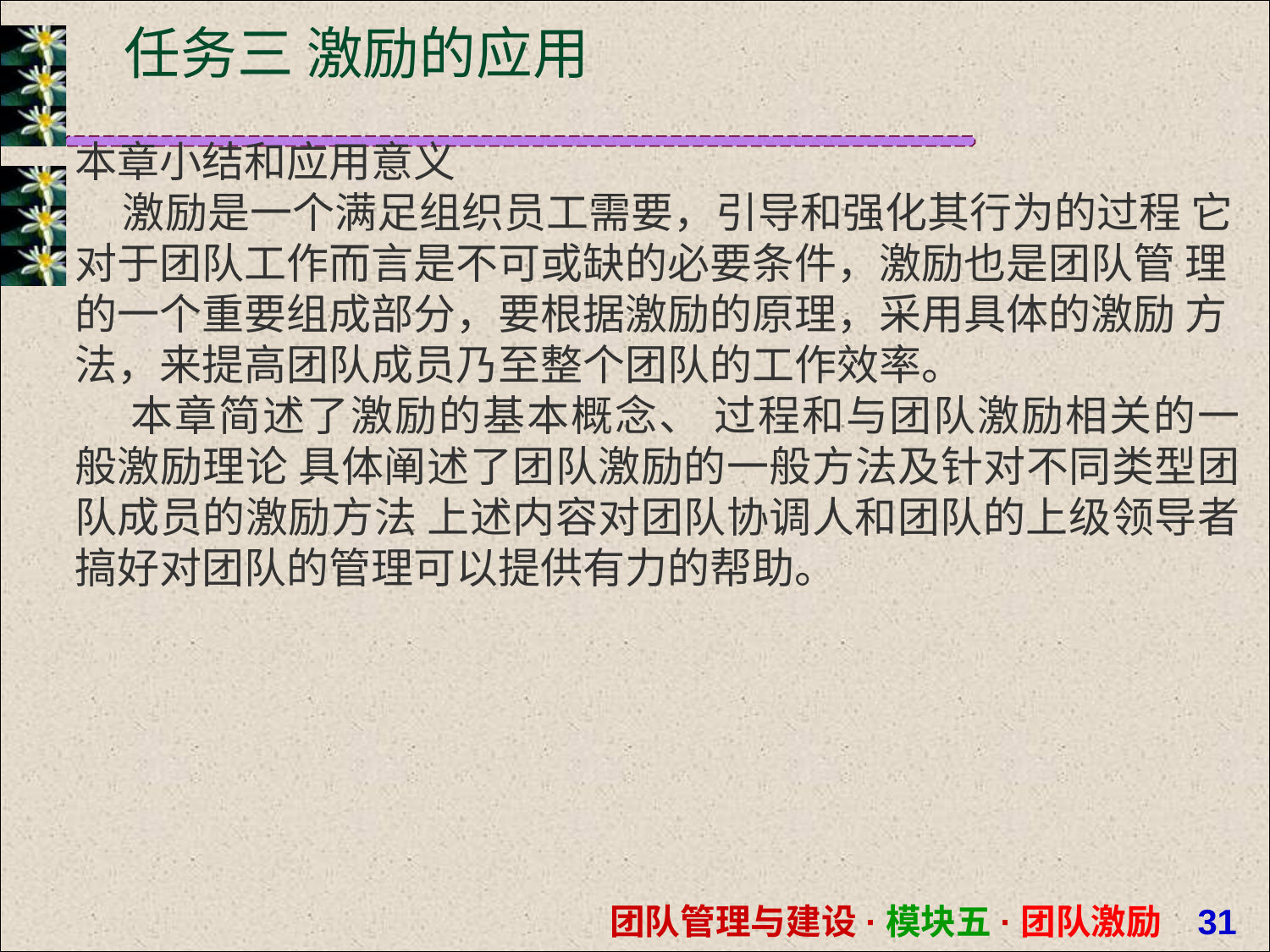

# 任务三 激励的应用

本章小结和应用意义
    激励是一个满足组织员工需要，引导和强化其行为的过程 它对于团队工作而言是不可或缺的必要条件，激励也是团队管 理的一个重要组成部分，要根据激励的原理，采用具体的激励 方法，来提高团队成员乃至整个团队的工作效率。
    本章简述了激励的基本概念、 过程和与团队激励相关的一 般激励理论 具体阐述了团队激励的一般方法及针对不同类型团 队成员的激励方法 上述内容对团队协调人和团队的上级领导者 搞好对团队的管理可以提供有力的帮助。

团队管理与建设·模块五·团队激励 31